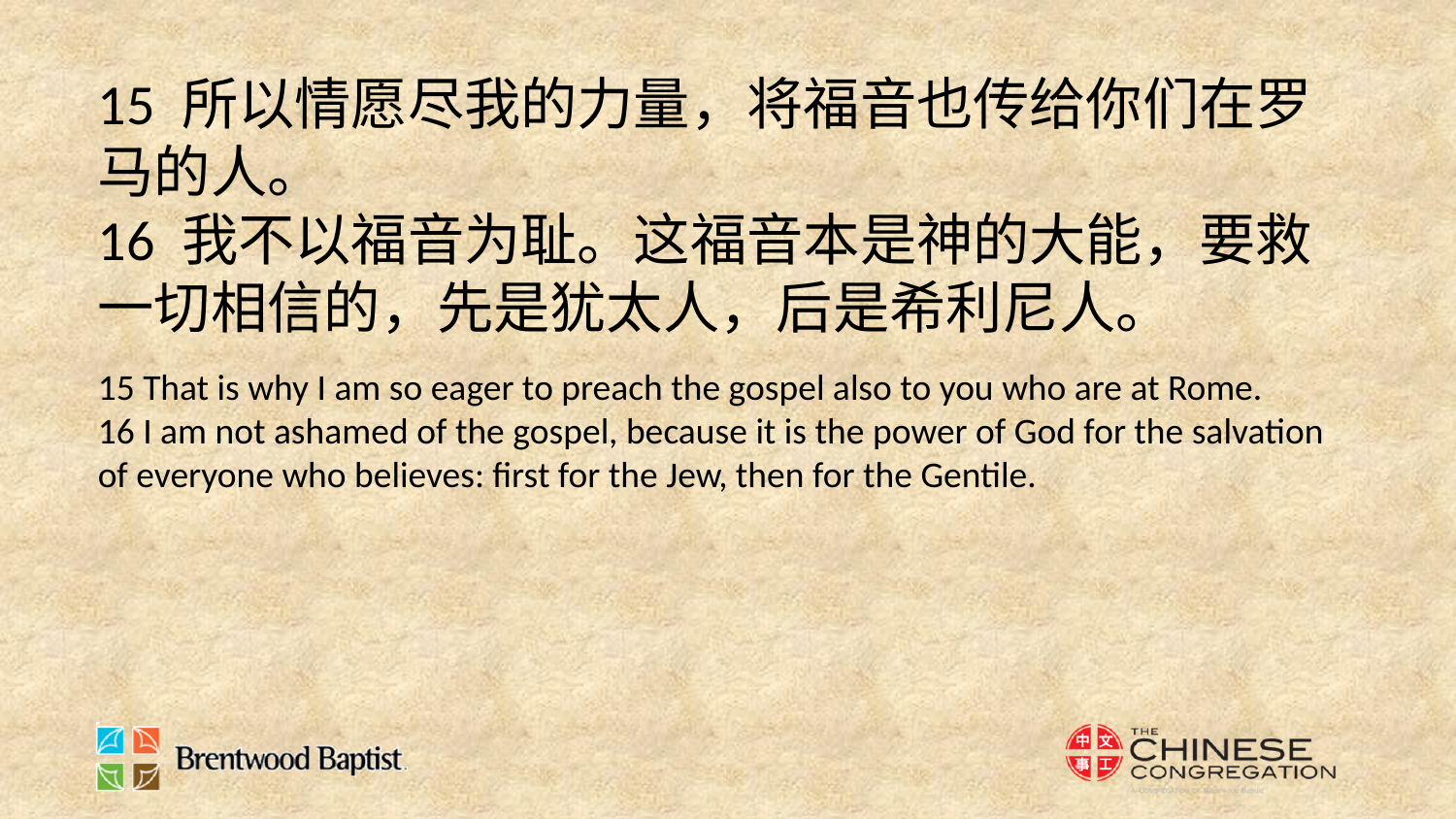

15 所以情愿尽我的力量，将福音也传给你们在罗马的人。
16 我不以福音为耻。这福音本是神的大能，要救一切相信的，先是犹太人，后是希利尼人。

15 That is why I am so eager to preach the gospel also to you who are at Rome.
16 I am not ashamed of the gospel, because it is the power of God for the salvation of everyone who believes: first for the Jew, then for the Gentile.